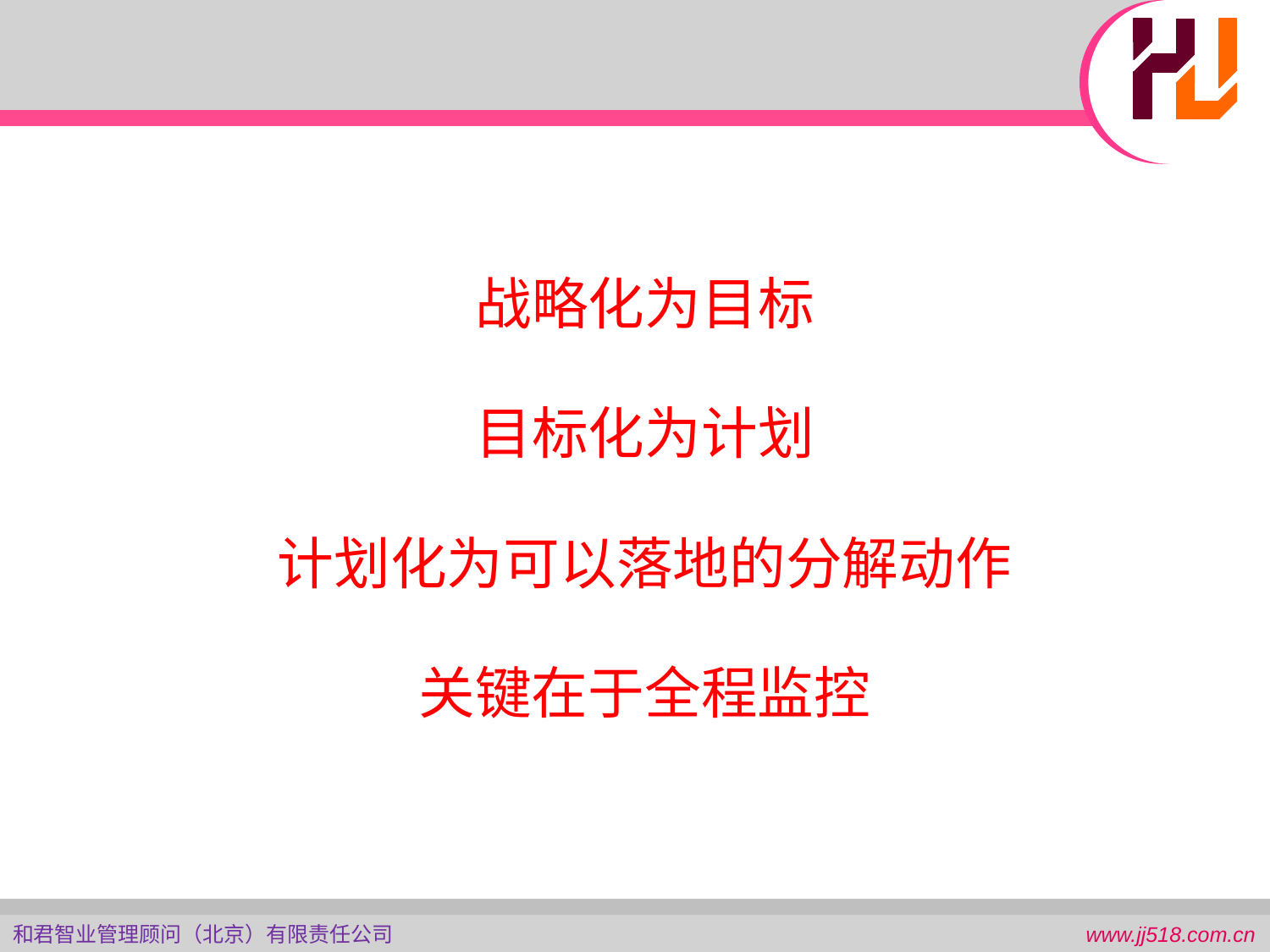

战略化为目标
目标化为计划
计划化为可以落地的分解动作
关键在于全程监控